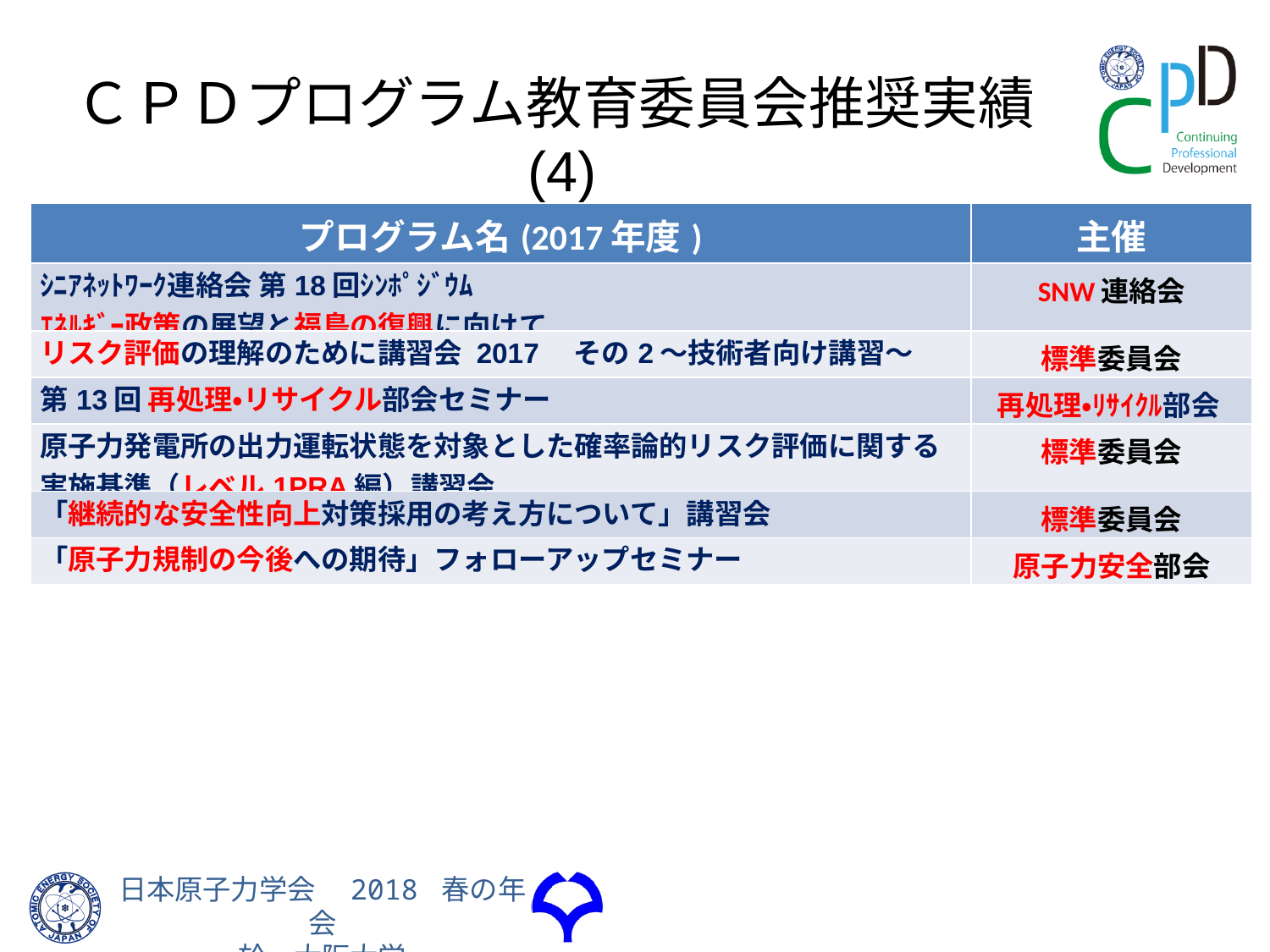

ＣＰＤプログラム教育委員会推奨実績(4)
| プログラム名(2017年度) | 主催 |
| --- | --- |
| ｼﾆｱﾈｯﾄﾜｰｸ連絡会 第18回ｼﾝﾎﾟｼﾞｳﾑ ｴﾈﾙｷﾞｰ政策の展望と福島の復興に向けて | SNW連絡会 |
| リスク評価の理解のために講習会 2017　その2～技術者向け講習～ | 標準委員会 |
| 第13回 再処理・リサイクル部会セミナー | 再処理・ﾘｻｲｸﾙ部会 |
| 原子力発電所の出力運転状態を対象とした確率論的リスク評価に関する実施基準（レベル1PRA編）講習会 | 標準委員会 |
| 「継続的な安全性向上対策採用の考え方について」講習会 | 標準委員会 |
| 「原子力規制の今後への期待」フォローアップセミナー | 原子力安全部会 |